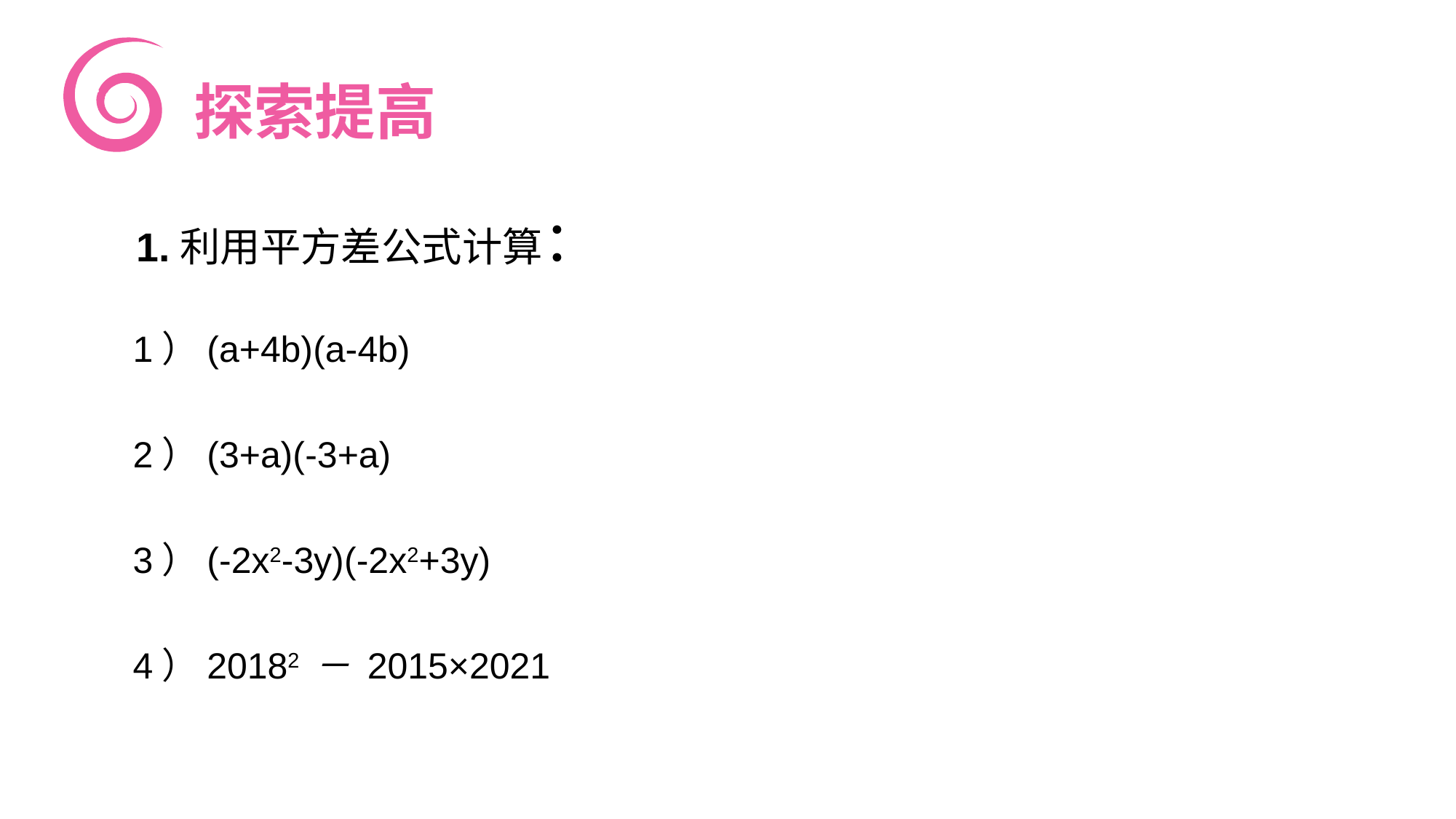

探索提高
1.利用平方差公式计算：
1）(a+4b)(a-4b)
2）(3+a)(-3+a)
3）(-2x2-3y)(-2x2+3y)
4）20182 － 2015×2021